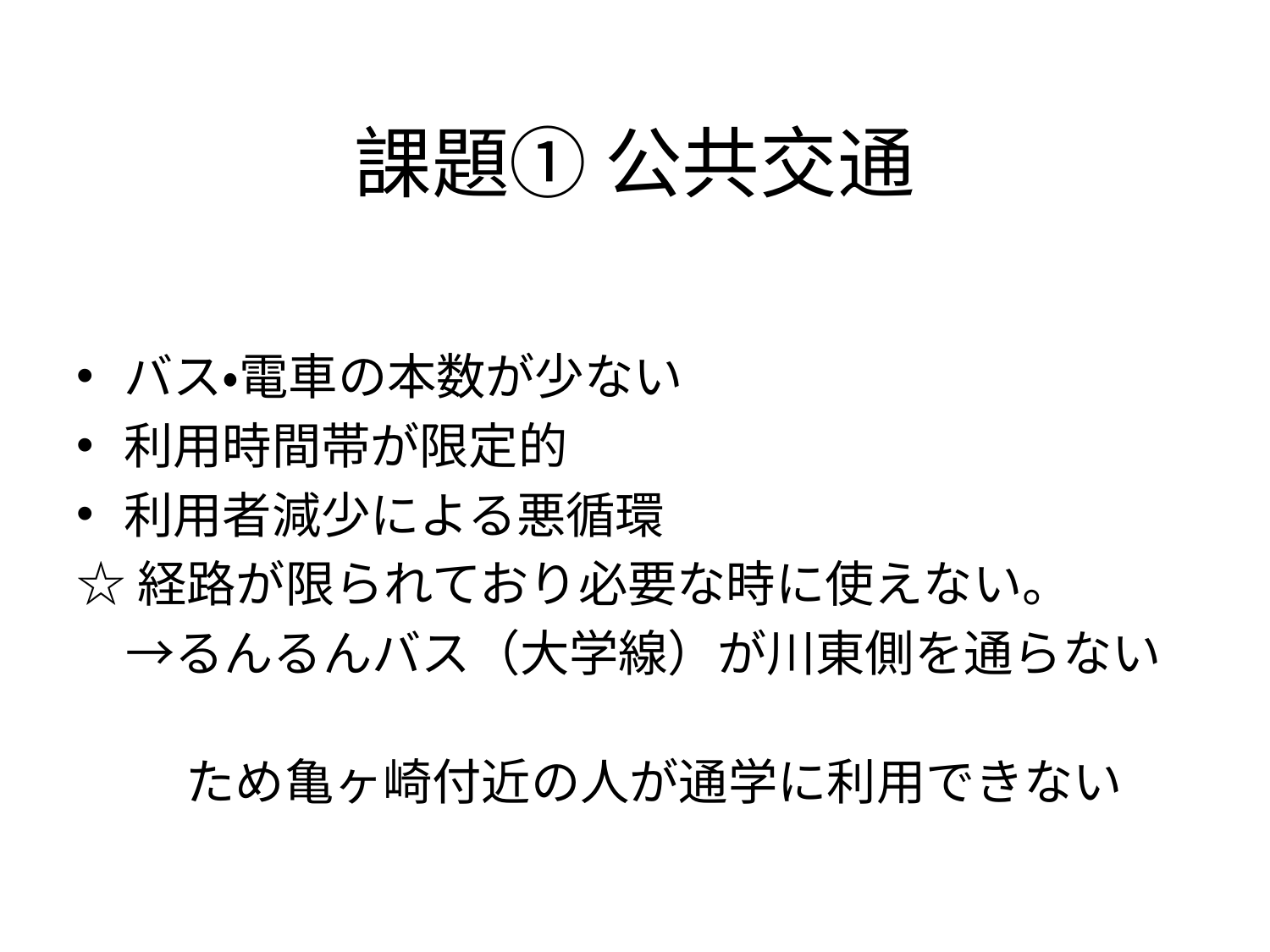

# 課題① 公共交通
バス・電車の本数が少ない
利用時間帯が限定的
利用者減少による悪循環
☆経路が限られており必要な時に使えない。
　→るんるんバス（大学線）が川東側を通らない
　　 ため亀ヶ崎付近の人が通学に利用できない